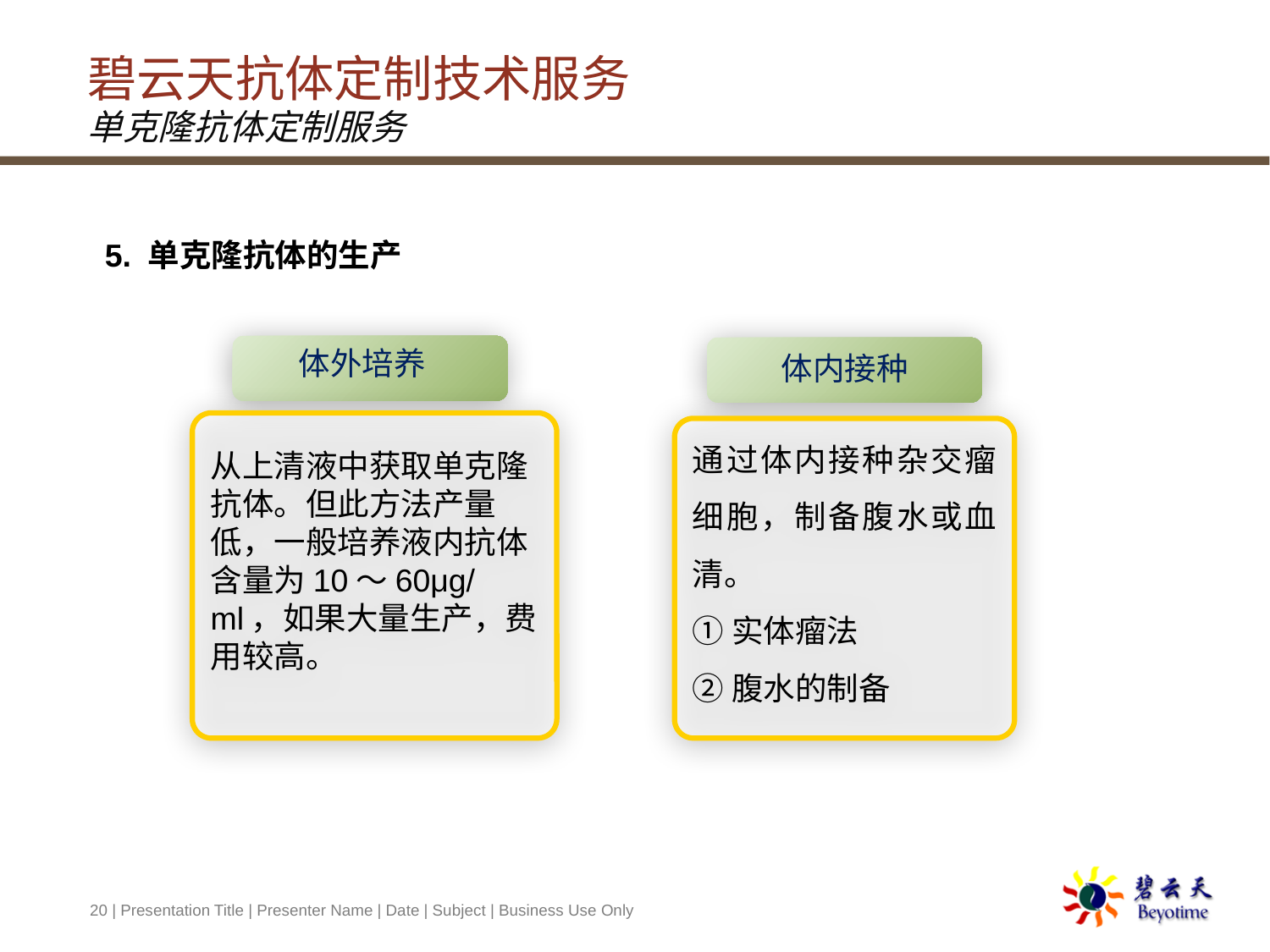

# 碧云天抗体定制技术服务 单克隆抗体定制服务
5. 单克隆抗体的生产

体外培养

体内接种
从上清液中获取单克隆抗体。但此方法产量低，一般培养液内抗体含量为10～60μg/ml，如果大量生产，费用较高。

通过体内接种杂交瘤细胞，制备腹水或血清。
①实体瘤法
②腹水的制备

20 | Presentation Title | Presenter Name | Date | Subject | Business Use Only